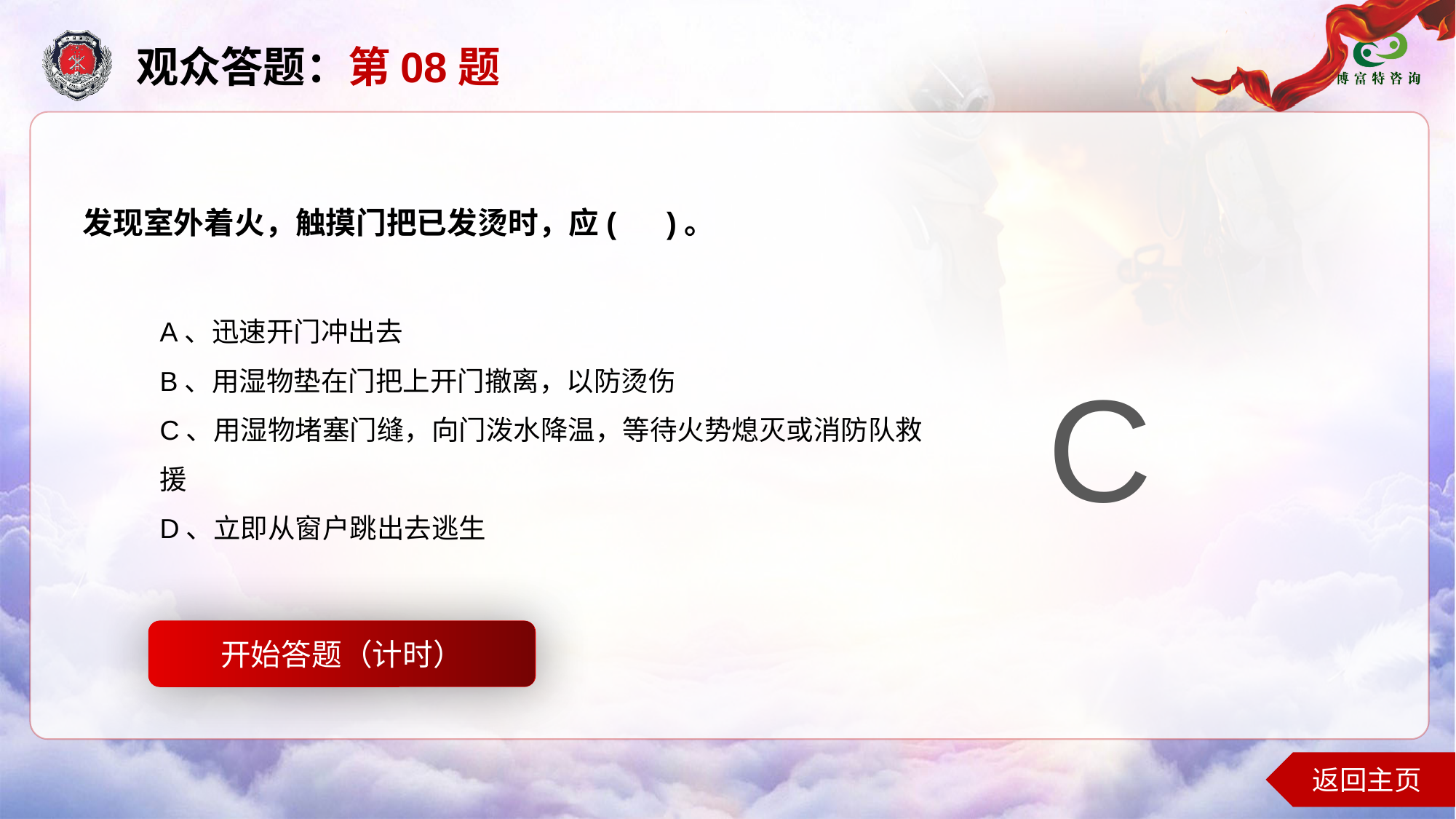

观众答题：第08题
发现室外着火，触摸门把已发烫时，应(      )。
A、迅速开门冲出去
B、用湿物垫在门把上开门撤离，以防烫伤
C、用湿物堵塞门缝，向门泼水降温，等待火势熄灭或消防队救援
D、立即从窗户跳出去逃生
C
开始答题（计时）
开始答题
返回主页